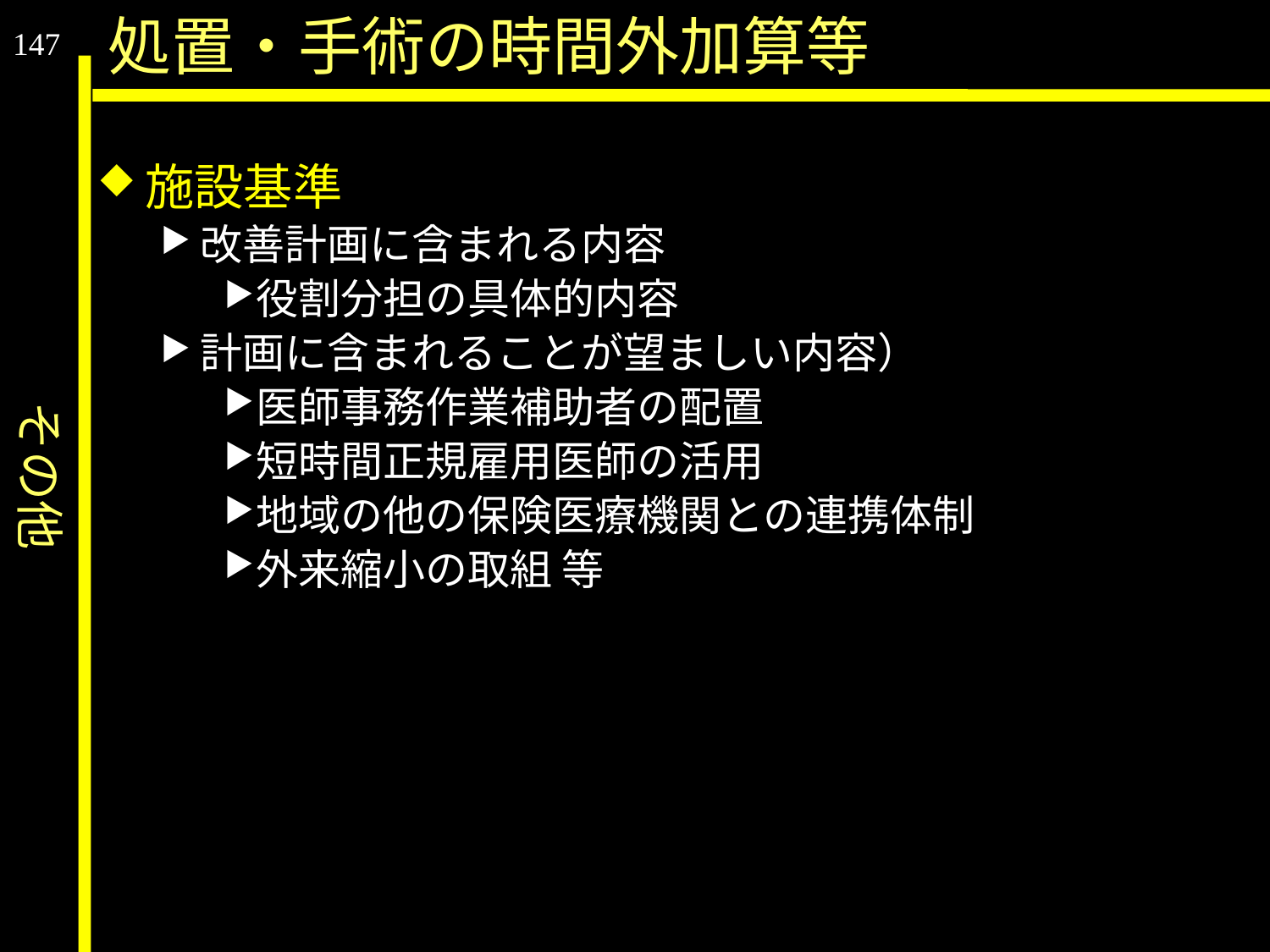

その他
処置・手術の時間外加算等
147

施設基準
改善計画に含まれる内容
役割分担の具体的内容
計画に含まれることが望ましい内容）
医師事務作業補助者の配置
短時間正規雇用医師の活用
地域の他の保険医療機関との連携体制
外来縮小の取組 等